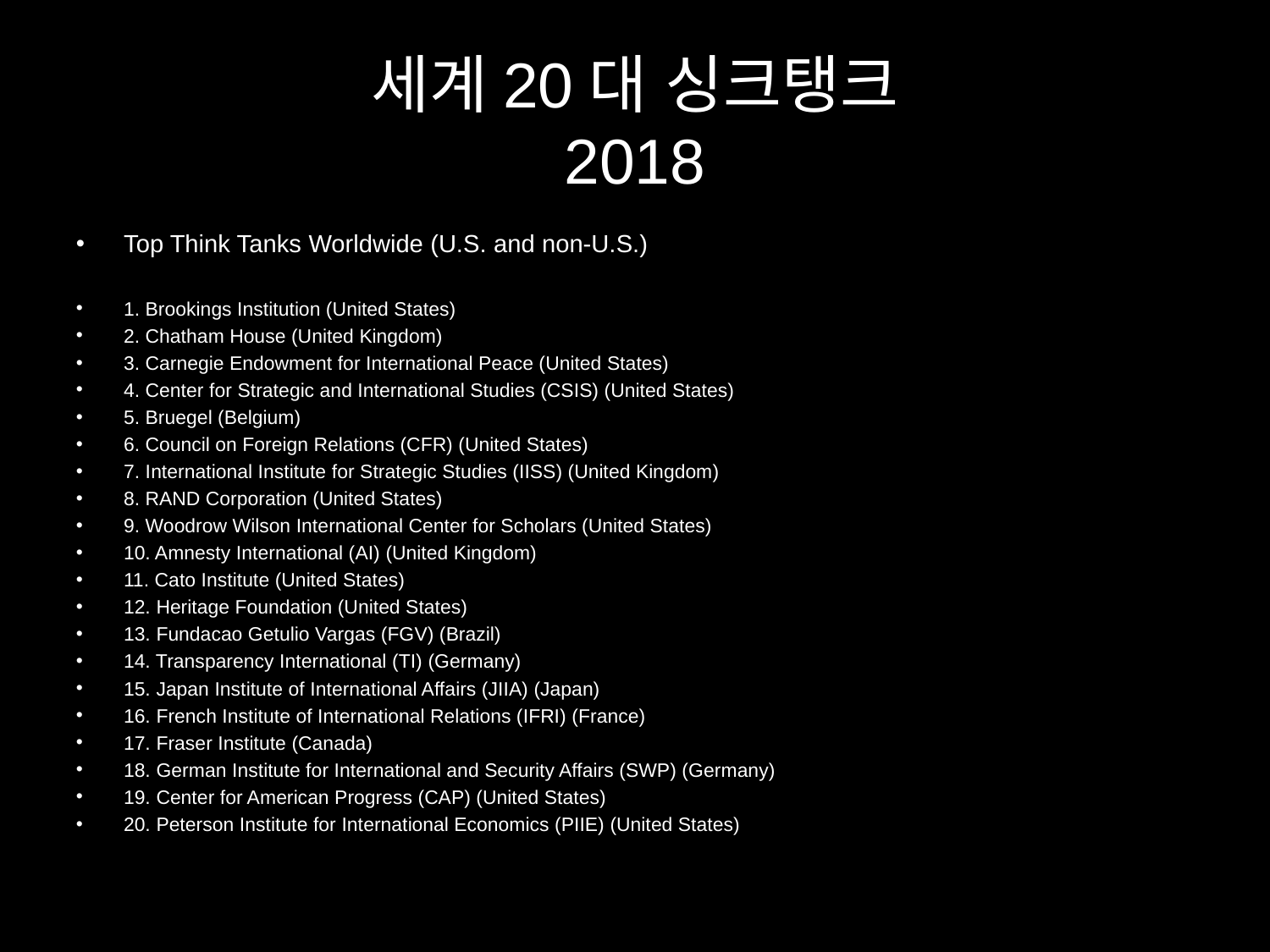

# 세계20대 싱크탱크 2018
Top Think Tanks Worldwide (U.S. and non-U.S.)

1. Brookings Institution (United States)
2. Chatham House (United Kingdom)
3. Carnegie Endowment for International Peace (United States)
4. Center for Strategic and International Studies (CSIS) (United States)
5. Bruegel (Belgium)
6. Council on Foreign Relations (CFR) (United States)
7. International Institute for Strategic Studies (IISS) (United Kingdom)
8. RAND Corporation (United States)
9. Woodrow Wilson International Center for Scholars (United States)
10. Amnesty International (AI) (United Kingdom)
11. Cato Institute (United States)
12. Heritage Foundation (United States)
13. Fundacao Getulio Vargas (FGV) (Brazil)
14. Transparency International (TI) (Germany)
15. Japan Institute of International Affairs (JIIA) (Japan)
16. French Institute of International Relations (IFRI) (France)
17. Fraser Institute (Canada)
18. German Institute for International and Security Affairs (SWP) (Germany)
19. Center for American Progress (CAP) (United States)
20. Peterson Institute for International Economics (PIIE) (United States)